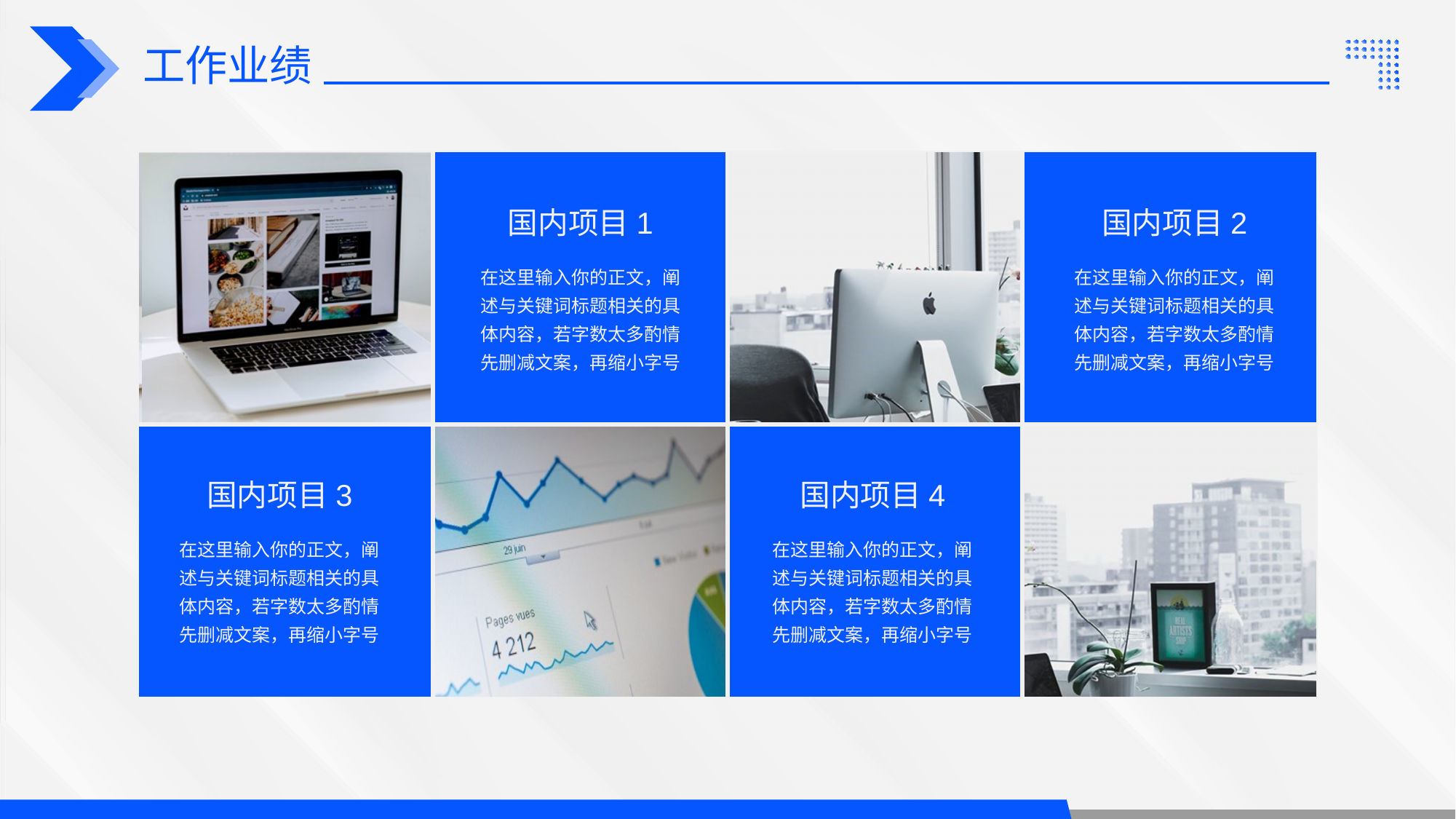

工作业绩

|  |  |  |  |
| --- | --- | --- | --- |
|  |  |  |  |
国内项目1
国内项目2
在这里输入你的正文，阐述与关键词标题相关的具体内容，若字数太多酌情先删减文案，再缩小字号
在这里输入你的正文，阐述与关键词标题相关的具体内容，若字数太多酌情先删减文案，再缩小字号
国内项目3
国内项目4
在这里输入你的正文，阐述与关键词标题相关的具体内容，若字数太多酌情先删减文案，再缩小字号
在这里输入你的正文，阐述与关键词标题相关的具体内容，若字数太多酌情先删减文案，再缩小字号